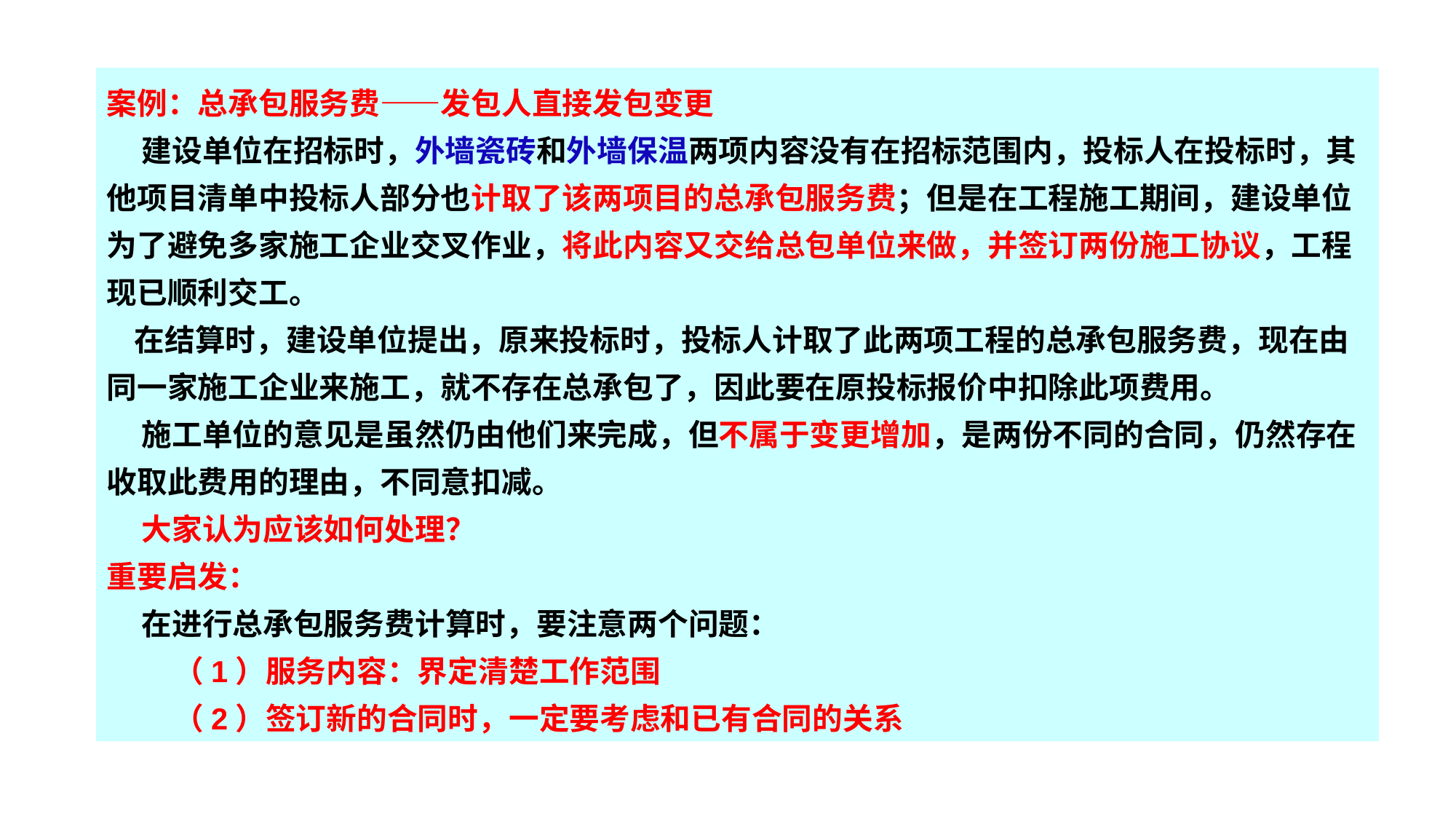

案例：总承包服务费——发包人直接发包变更
    建设单位在招标时，外墙瓷砖和外墙保温两项内容没有在招标范围内，投标人在投标时，其他项目清单中投标人部分也计取了该两项目的总承包服务费；但是在工程施工期间，建设单位为了避免多家施工企业交叉作业，将此内容又交给总包单位来做，并签订两份施工协议，工程现已顺利交工。
    在结算时，建设单位提出，原来投标时，投标人计取了此两项工程的总承包服务费，现在由同一家施工企业来施工，就不存在总承包了，因此要在原投标报价中扣除此项费用。
    施工单位的意见是虽然仍由他们来完成，但不属于变更增加，是两份不同的合同，仍然存在收取此费用的理由，不同意扣减。
    大家认为应该如何处理？
重要启发：
    在进行总承包服务费计算时，要注意两个问题：
（1）服务内容：界定清楚工作范围
（2）签订新的合同时，一定要考虑和已有合同的关系